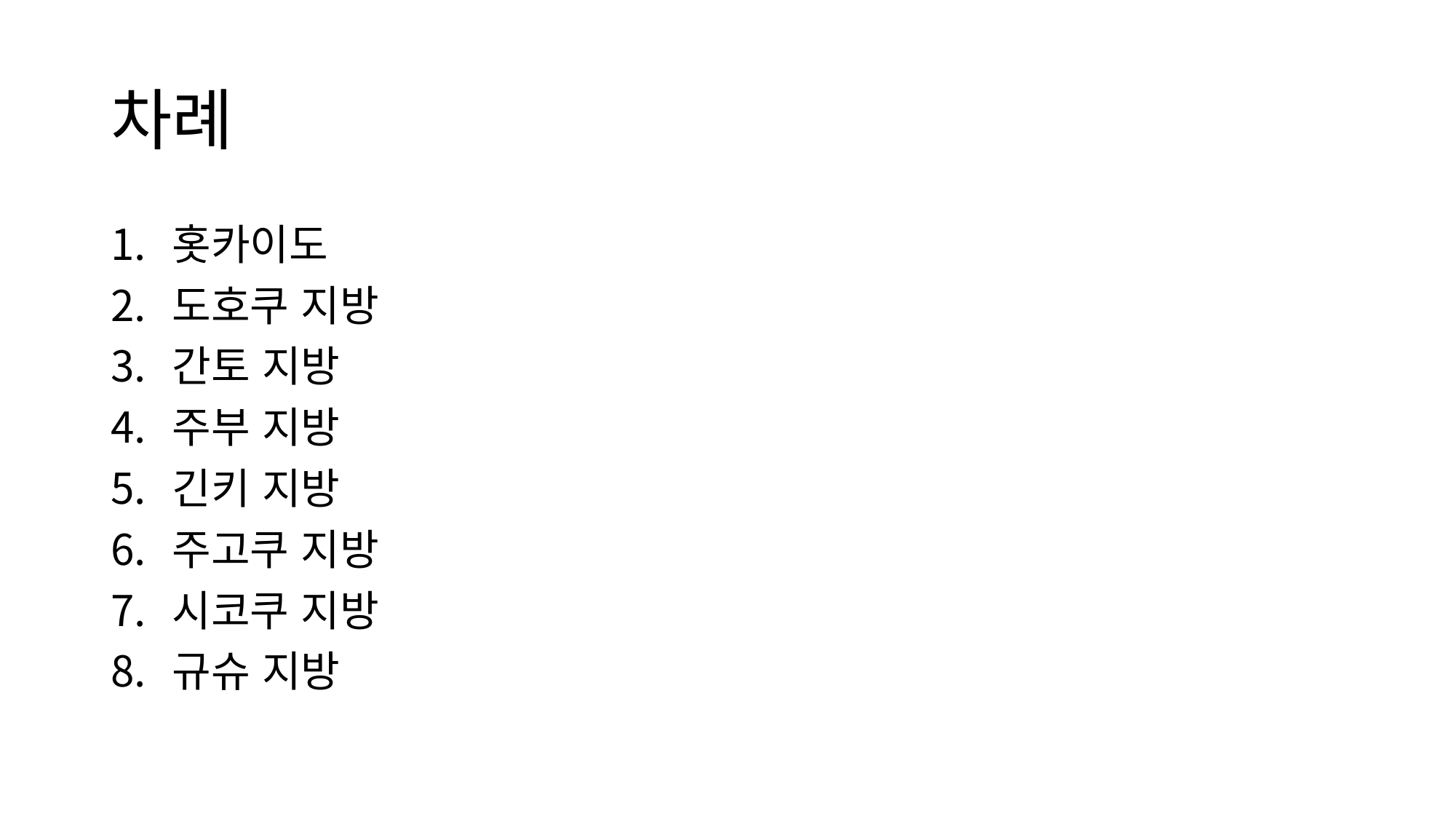

# 차례
홋카이도
도호쿠 지방
간토 지방
주부 지방
긴키 지방
주고쿠 지방
시코쿠 지방
규슈 지방